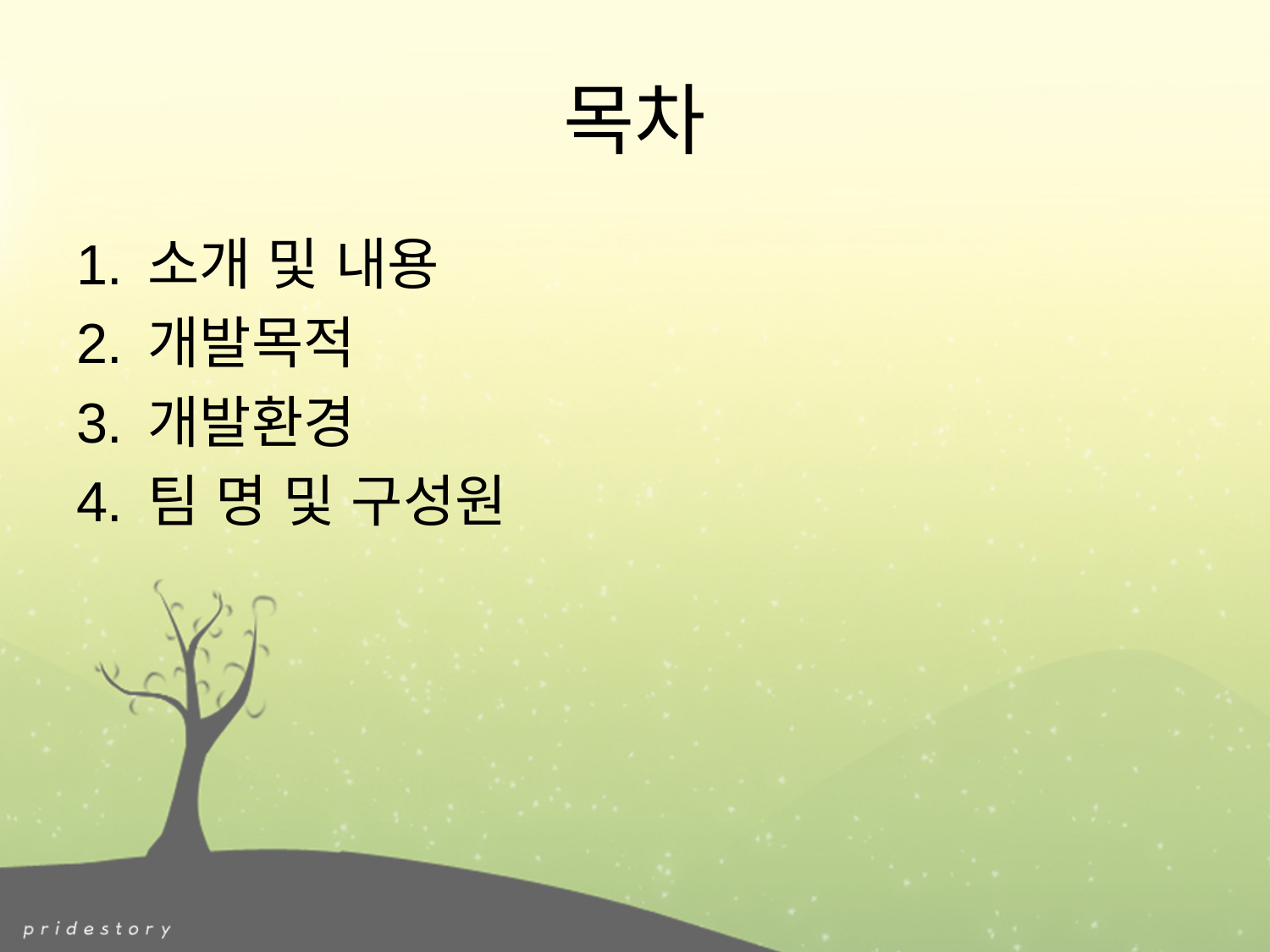

# 목차
소개 및 내용
개발목적
개발환경
팀 명 및 구성원